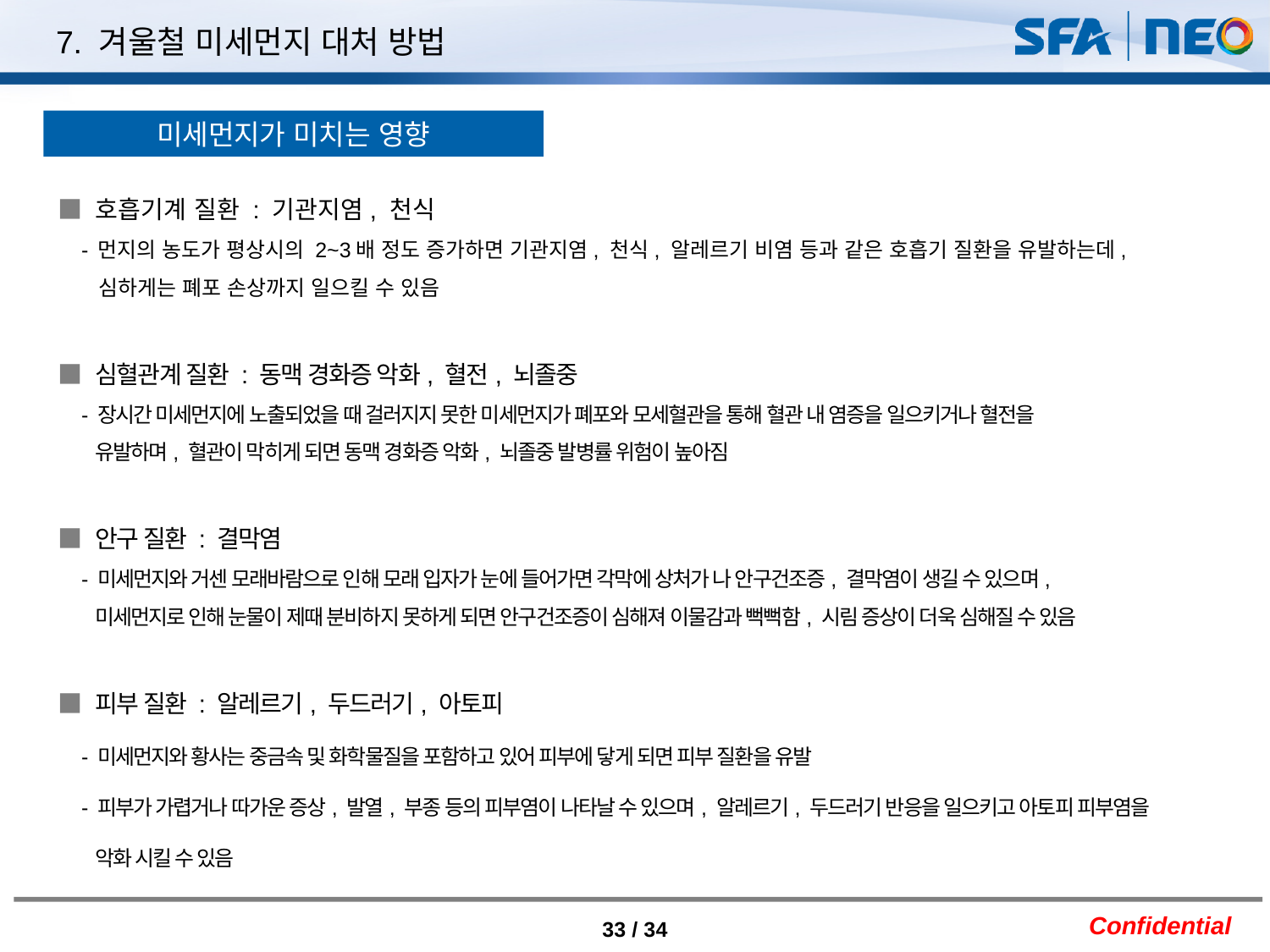

7. 겨울철 미세먼지 대처 방법
미세먼지가 미치는 영향
■ 호흡기계 질환 : 기관지염, 천식
     - 먼지의 농도가 평상시의 2~3배 정도 증가하면 기관지염, 천식, 알레르기 비염 등과 같은 호흡기 질환을 유발하는데,
      심하게는 폐포 손상까지 일으킬 수 있음

■ 심혈관계 질환 : 동맥 경화증 악화, 혈전, 뇌졸중
     - 장시간 미세먼지에 노출되었을 때 걸러지지 못한 미세먼지가 폐포와 모세혈관을 통해 혈관 내 염증을 일으키거나 혈전을
       유발하며, 혈관이 막히게 되면 동맥 경화증 악화, 뇌졸중 발병률 위험이 높아짐

■ 안구 질환 : 결막염
     - 미세먼지와 거센 모래바람으로 인해 모래 입자가 눈에 들어가면 각막에 상처가 나 안구건조증, 결막염이 생길 수 있으며,
       미세먼지로 인해 눈물이 제때 분비하지 못하게 되면 안구건조증이 심해져 이물감과 뻑뻑함, 시림 증상이 더욱 심해질 수 있음

■ 피부 질환 : 알레르기, 두드러기, 아토피
     - 미세먼지와 황사는 중금속 및 화학물질을 포함하고 있어 피부에 닿게 되면 피부 질환을 유발
     - 피부가 가렵거나 따가운 증상, 발열, 부종 등의 피부염이 나타날 수 있으며, 알레르기, 두드러기 반응을 일으키고 아토피 피부염을
       악화 시킬 수 있음